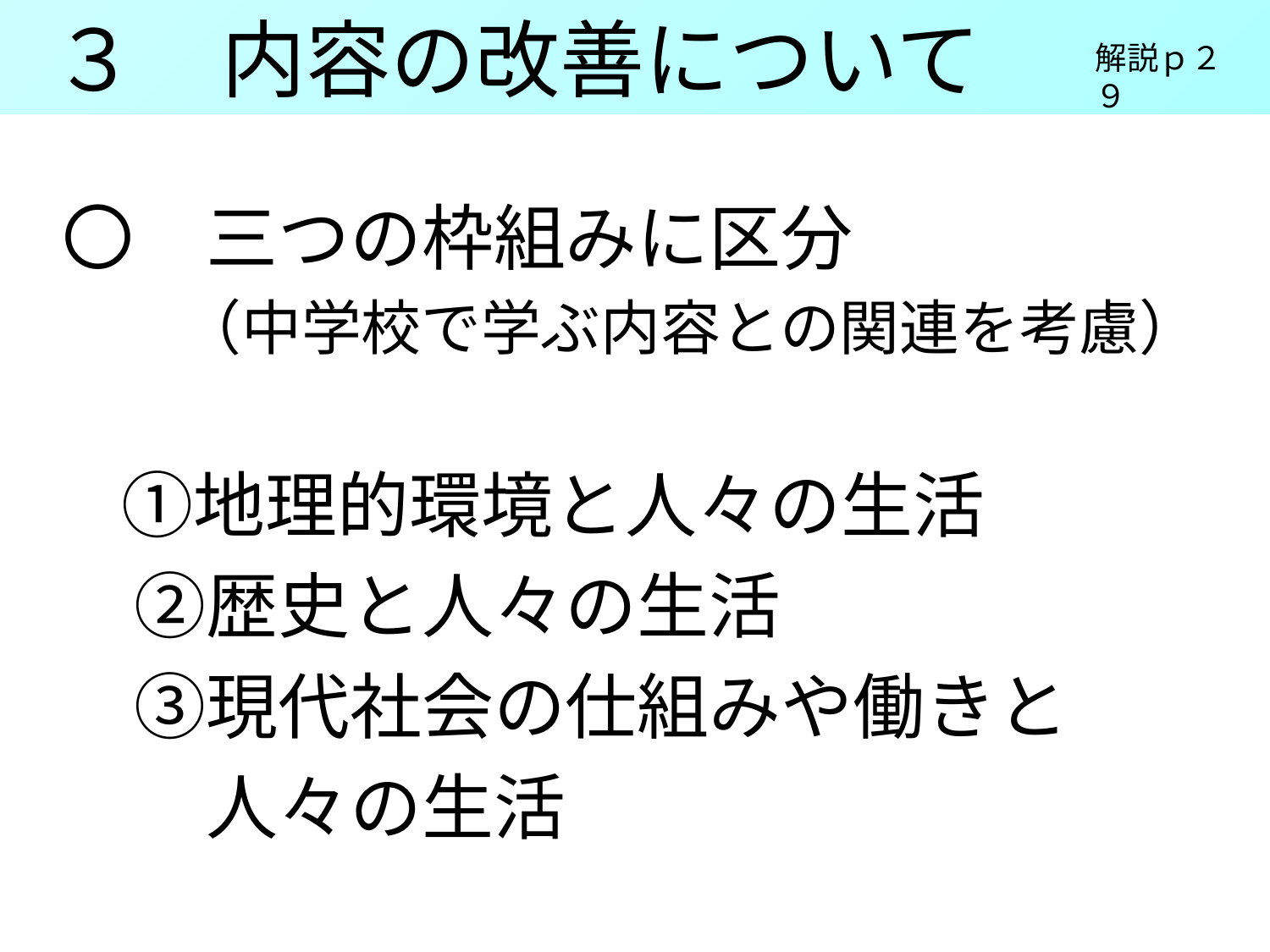

３　内容の改善について
解説ｐ２９
〇　三つの枠組みに区分
　　（中学校で学ぶ内容との関連を考慮）

　①地理的環境と人々の生活
　②歴史と人々の生活
　③現代社会の仕組みや働きと
　　人々の生活